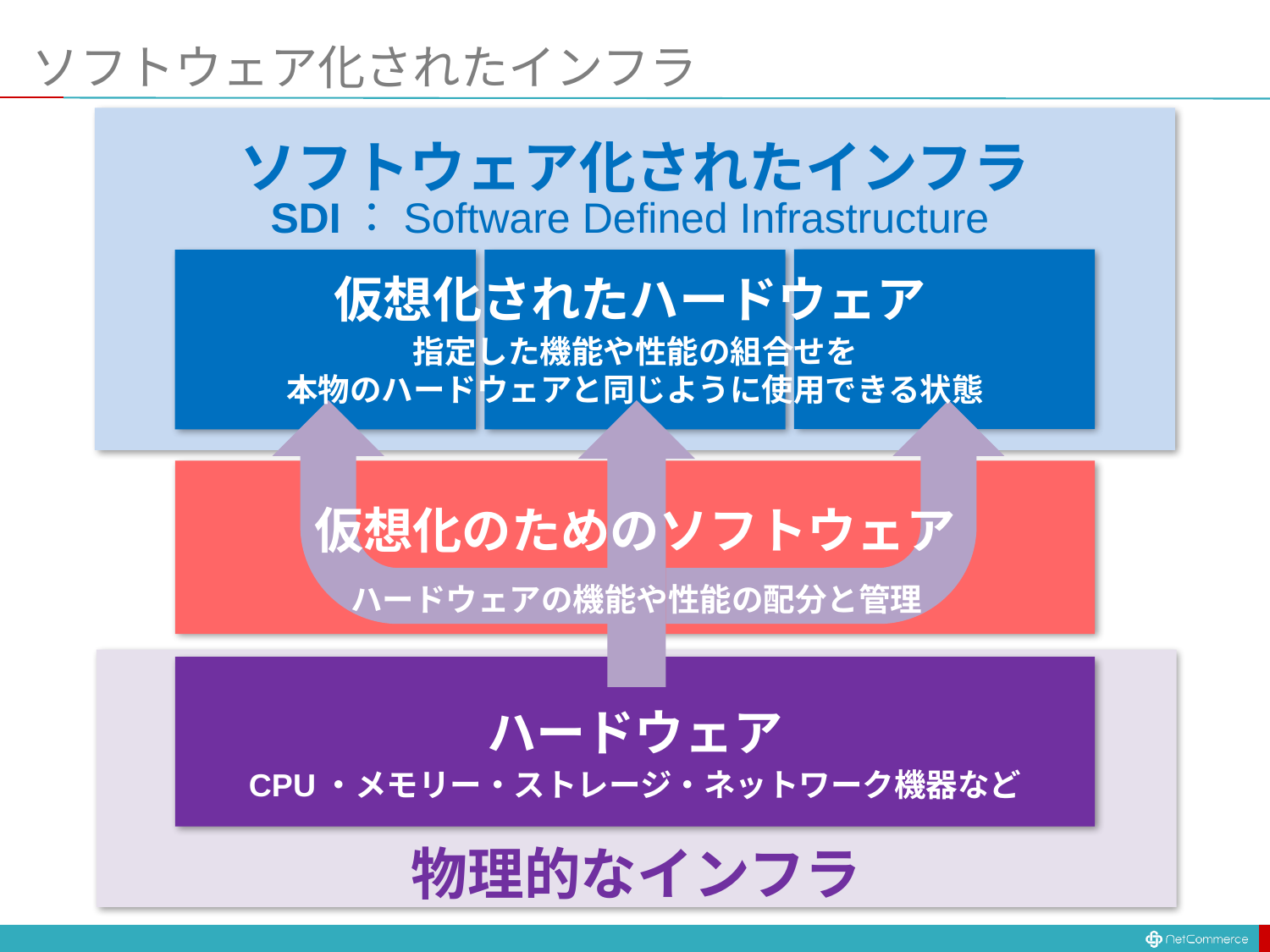

# ソフトウェア化されたインフラ

ソフトウェア化されたインフラ
SDI：Software Defined Infrastructure

仮想化されたハードウェア
指定した機能や性能の組合せを
本物のハードウェアと同じように使用できる状態

仮想化のためのソフトウェア
ハードウェアの機能や性能の配分と管理

ハードウェア
CPU・メモリー・ストレージ・ネットワーク機器など
物理的なインフラ